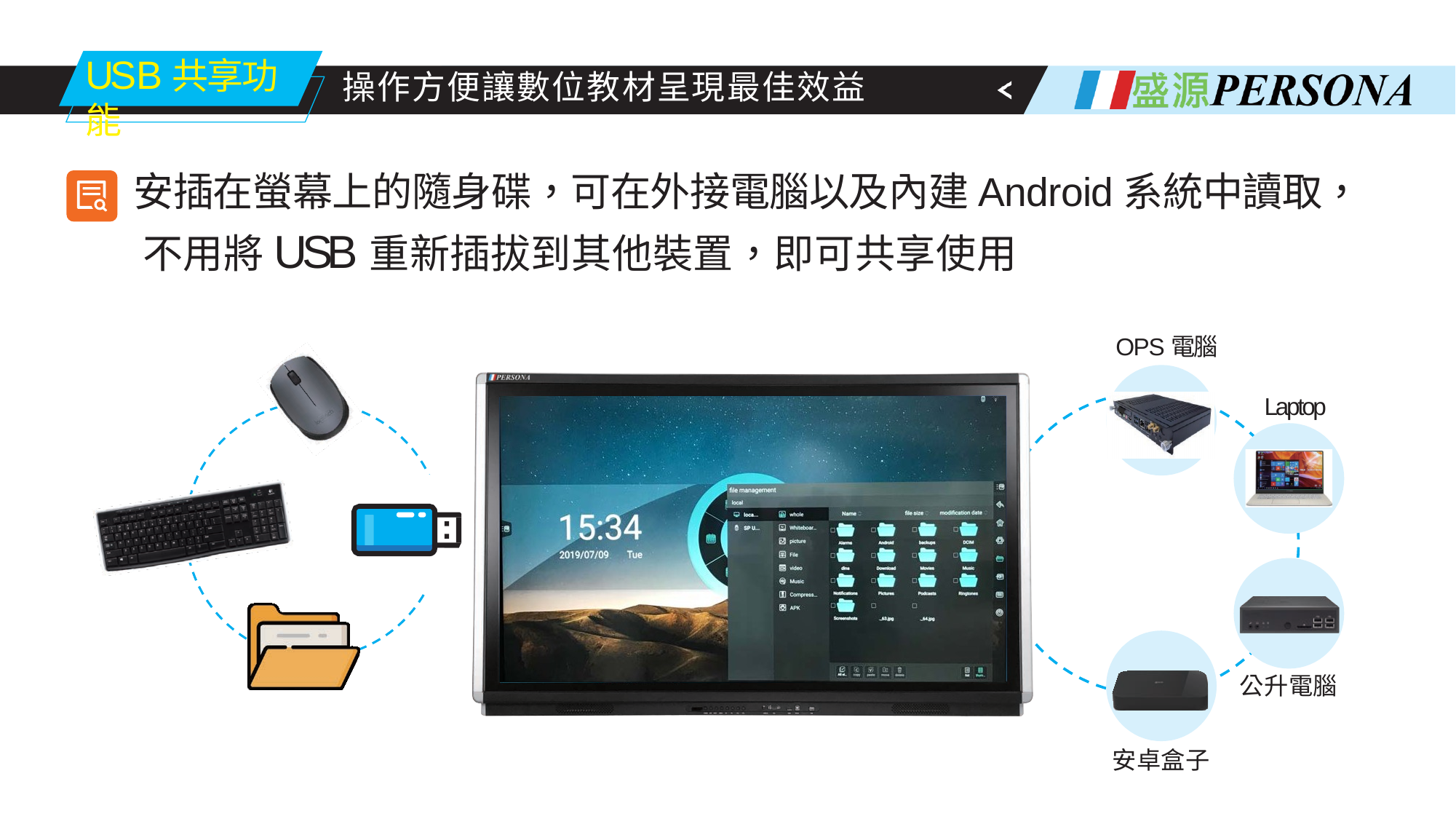

# USB共享功能

操作方便讓數位教材呈現最佳效益

安插在螢幕上的隨身碟，可在外接電腦以及內建Android系統中讀取， 不用將USB重新插拔到其他裝置，即可共享使用

OPS電腦

Laptop

公升電腦

安卓盒子